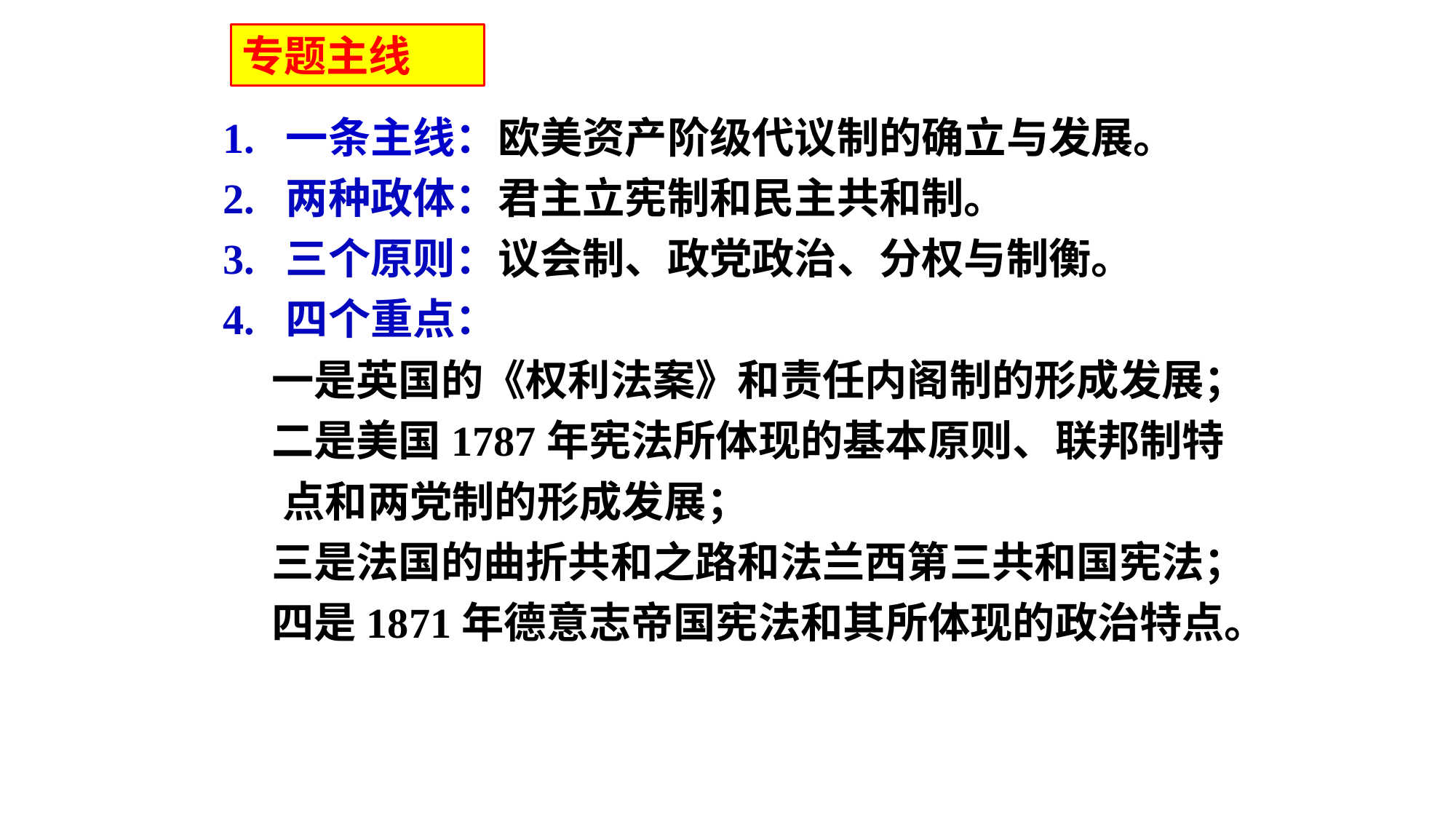

专题主线
1.  一条主线：欧美资产阶级代议制的确立与发展。
2.  两种政体：君主立宪制和民主共和制。
3.  三个原则：议会制、政党政治、分权与制衡。
4.  四个重点：
    一是英国的《权利法案》和责任内阁制的形成发展；
    二是美国1787年宪法所体现的基本原则、联邦制特   点和两党制的形成发展；
    三是法国的曲折共和之路和法兰西第三共和国宪法；
    四是1871年德意志帝国宪法和其所体现的政治特点。